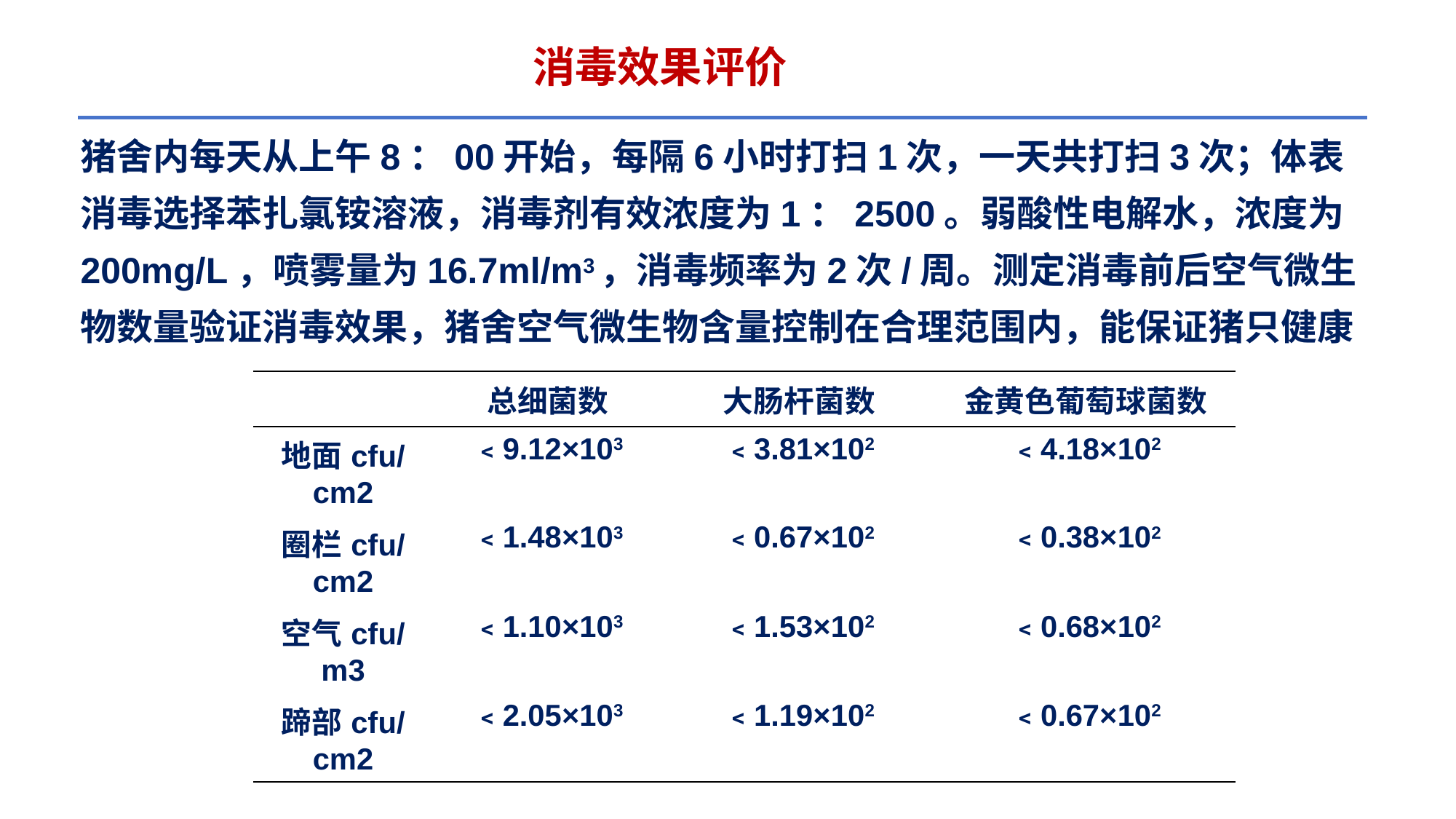

消毒效果评价
猪舍内每天从上午8：00开始，每隔6小时打扫1次，一天共打扫3次；体表消毒选择苯扎氯铵溶液，消毒剂有效浓度为1：2500。弱酸性电解水，浓度为200mg/L，喷雾量为16.7ml/m3，消毒频率为2次/周。测定消毒前后空气微生物数量验证消毒效果，猪舍空气微生物含量控制在合理范围内，能保证猪只健康

|  | 总细菌数 | 大肠杆菌数 | 金黄色葡萄球菌数 |
| --- | --- | --- | --- |
| 地面cfu/cm2 | ﹤9.12×103 | ﹤3.81×102 | ﹤4.18×102 |
| 圈栏cfu/cm2 | ﹤1.48×103 | ﹤0.67×102 | ﹤0.38×102 |
| 空气cfu/m3 | ﹤1.10×103 | ﹤1.53×102 | ﹤0.68×102 |
| 蹄部cfu/cm2 | ﹤2.05×103 | ﹤1.19×102 | ﹤0.67×102 |